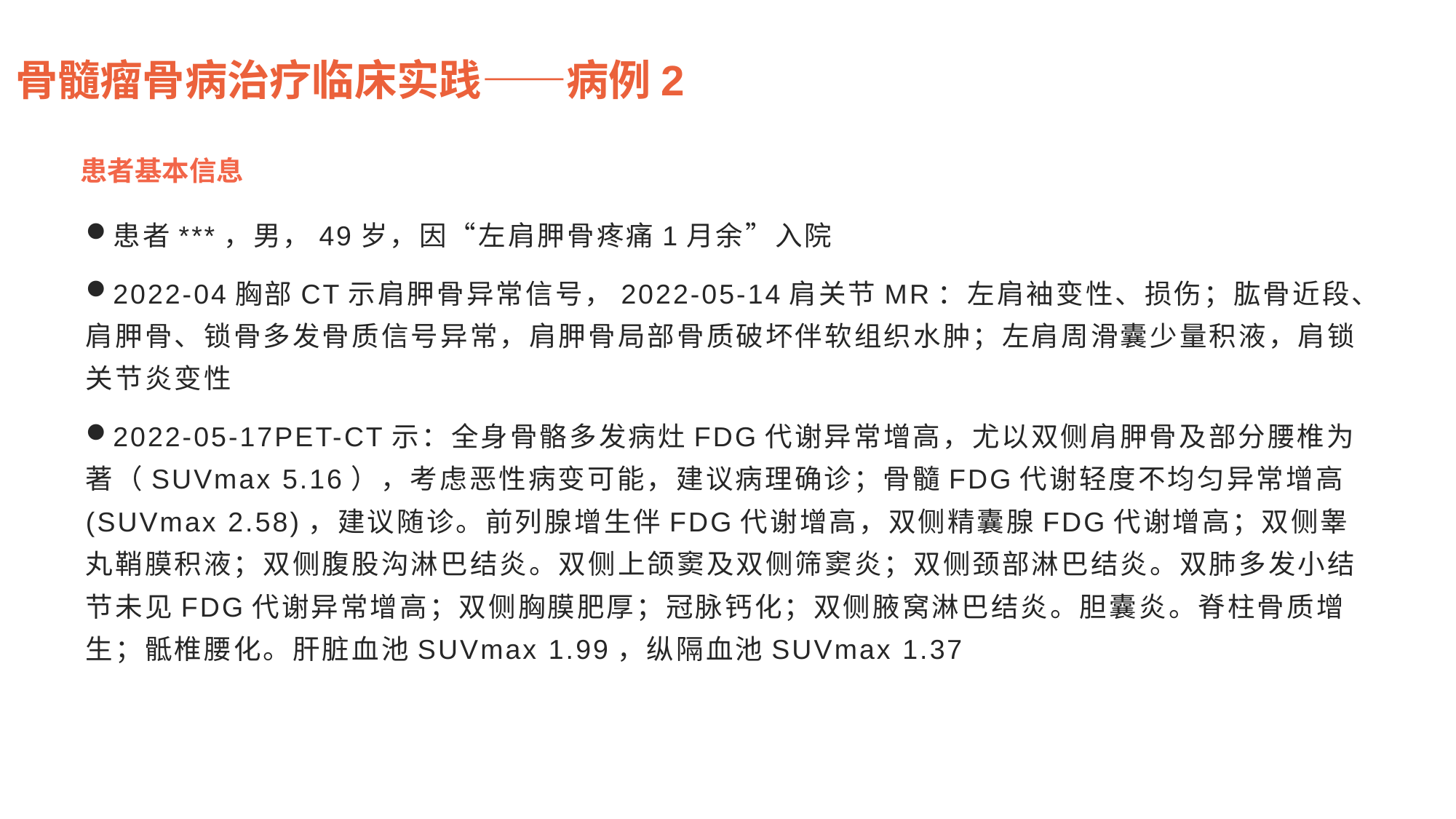

骨髓瘤骨病治疗临床实践——病例2
患者基本信息

患者***，男，49岁，因“左肩胛骨疼痛1月余”入院
2022-04胸部CT示肩胛骨异常信号，2022-05-14肩关节MR：左肩袖变性、损伤；肱骨近段、肩胛骨、锁骨多发骨质信号异常，肩胛骨局部骨质破坏伴软组织水肿；左肩周滑囊少量积液，肩锁关节炎变性
2022-05-17PET-CT示：全身骨骼多发病灶FDG代谢异常增高，尤以双侧肩胛骨及部分腰椎为著（SUVmax 5.16），考虑恶性病变可能，建议病理确诊；骨髓FDG代谢轻度不均匀异常增高(SUVmax 2.58)，建议随诊。前列腺增生伴FDG代谢增高，双侧精囊腺FDG代谢增高；双侧睾丸鞘膜积液；双侧腹股沟淋巴结炎。双侧上颌窦及双侧筛窦炎；双侧颈部淋巴结炎。双肺多发小结节未见FDG代谢异常增高；双侧胸膜肥厚；冠脉钙化；双侧腋窝淋巴结炎。胆囊炎。脊柱骨质增生；骶椎腰化。肝脏血池SUVmax 1.99，纵隔血池SUVmax 1.37